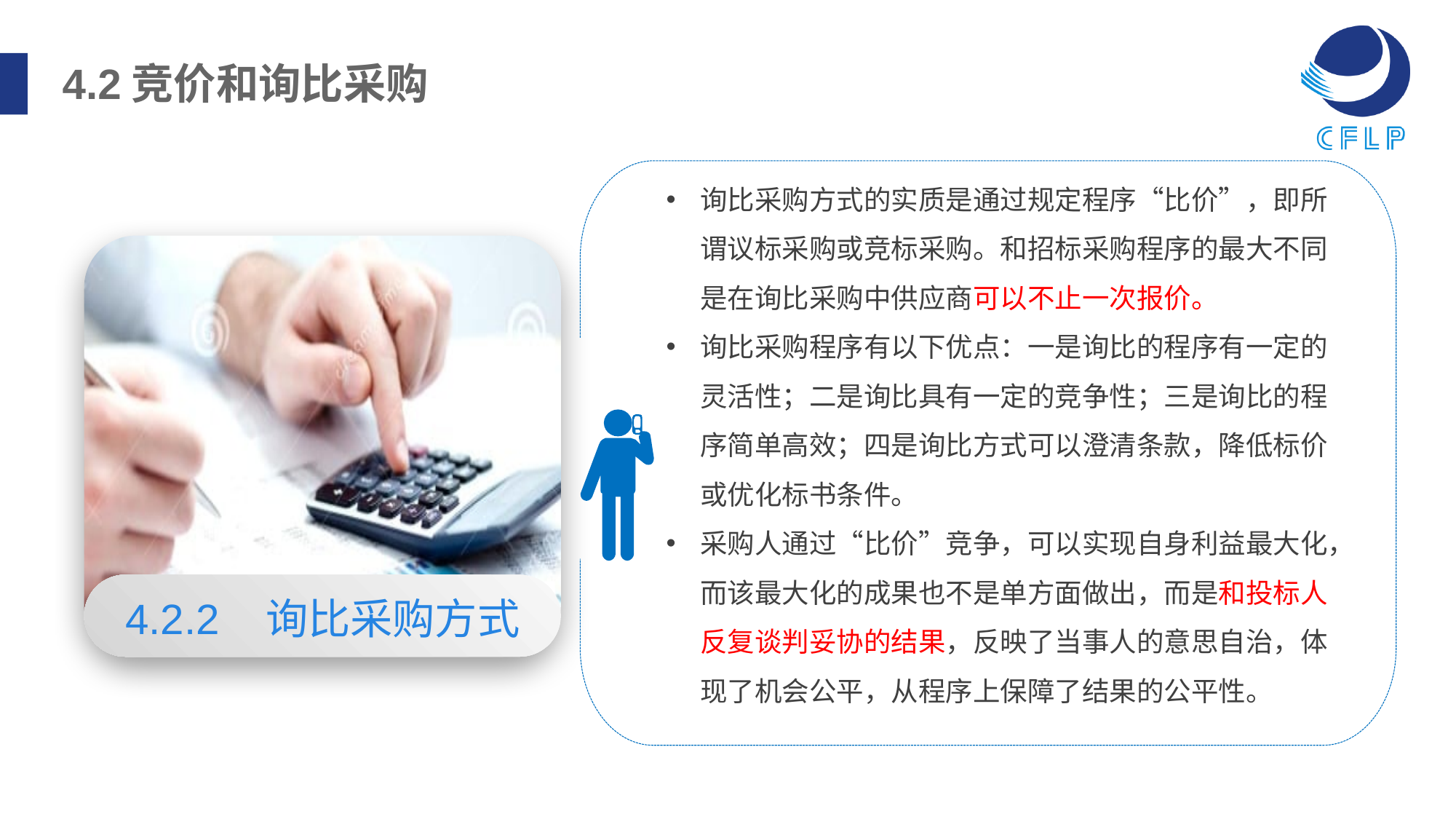

4.2竞价和询比采购

询比采购方式的实质是通过规定程序“比价”，即所谓议标采购或竞标采购。和招标采购程序的最大不同是在询比采购中供应商可以不止一次报价。
询比采购程序有以下优点：一是询比的程序有一定的灵活性；二是询比具有一定的竞争性；三是询比的程序简单高效；四是询比方式可以澄清条款，降低标价或优化标书条件。
采购人通过“比价”竞争，可以实现自身利益最大化，而该最大化的成果也不是单方面做出，而是和投标人反复谈判妥协的结果，反映了当事人的意思自治，体现了机会公平，从程序上保障了结果的公平性。

4.2.2   询比采购方式